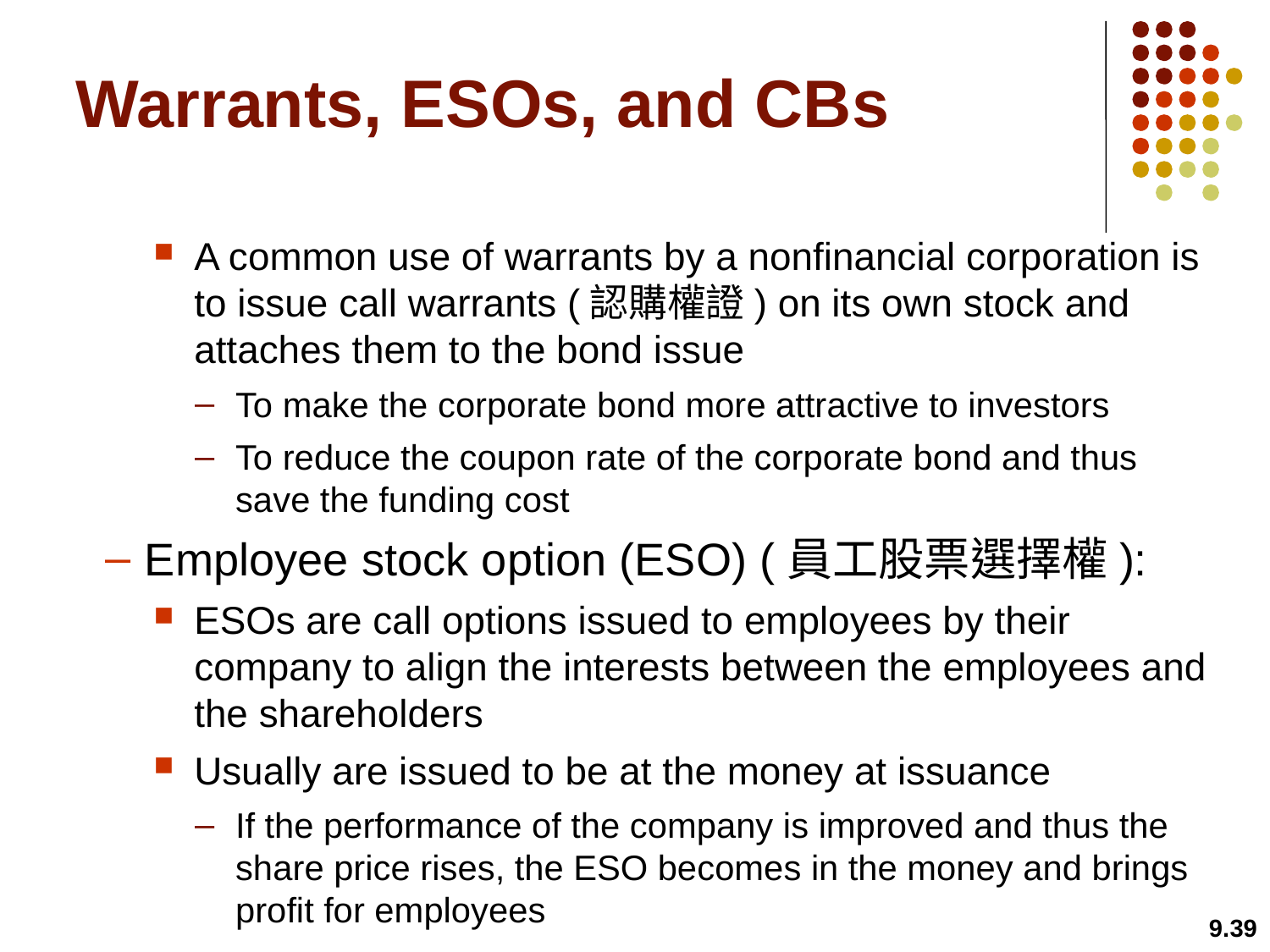

# Warrants, ESOs, and CBs
A common use of warrants by a nonfinancial corporation is to issue call warrants (認購權證) on its own stock and attaches them to the bond issue
To make the corporate bond more attractive to investors
To reduce the coupon rate of the corporate bond and thus save the funding cost
Employee stock option (ESO) (員工股票選擇權):
ESOs are call options issued to employees by their company to align the interests between the employees and the shareholders
Usually are issued to be at the money at issuance
If the performance of the company is improved and thus the share price rises, the ESO becomes in the money and brings profit for employees
9.39